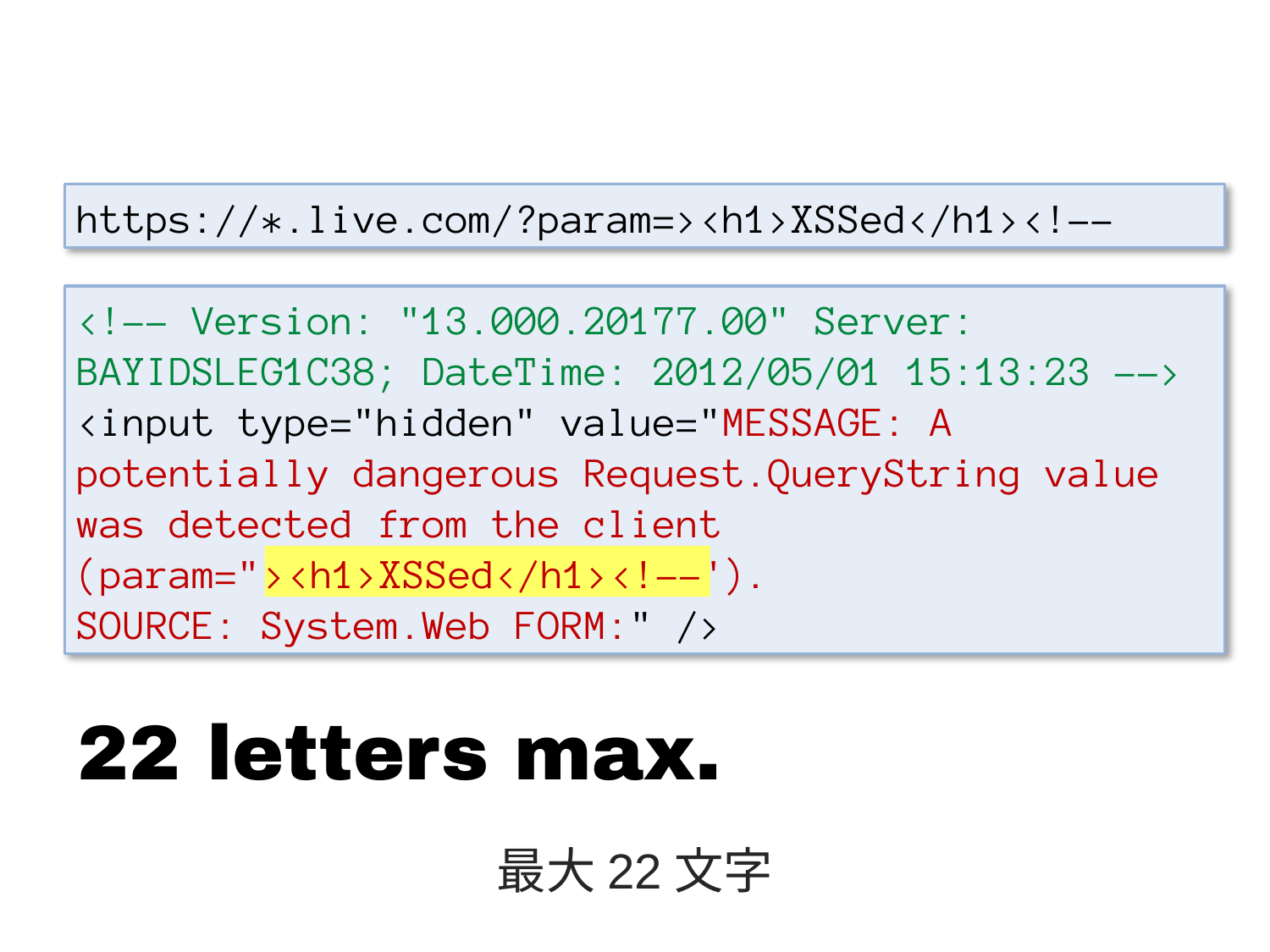

https://*.live.com/?param=><h1>XSSed</h1><!--
<!-- Version: "13.000.20177.00" Server: BAYIDSLEG1C38; DateTime: 2012/05/01 15:13:23 -->
<input type="hidden" value="MESSAGE: A potentially dangerous Request.QueryString value was detected from the client (param="><h1>XSSed</h1><!--").
SOURCE: System.Web FORM:" />
><h1>XSSed</h1><!--
22 letters max.
最大22文字